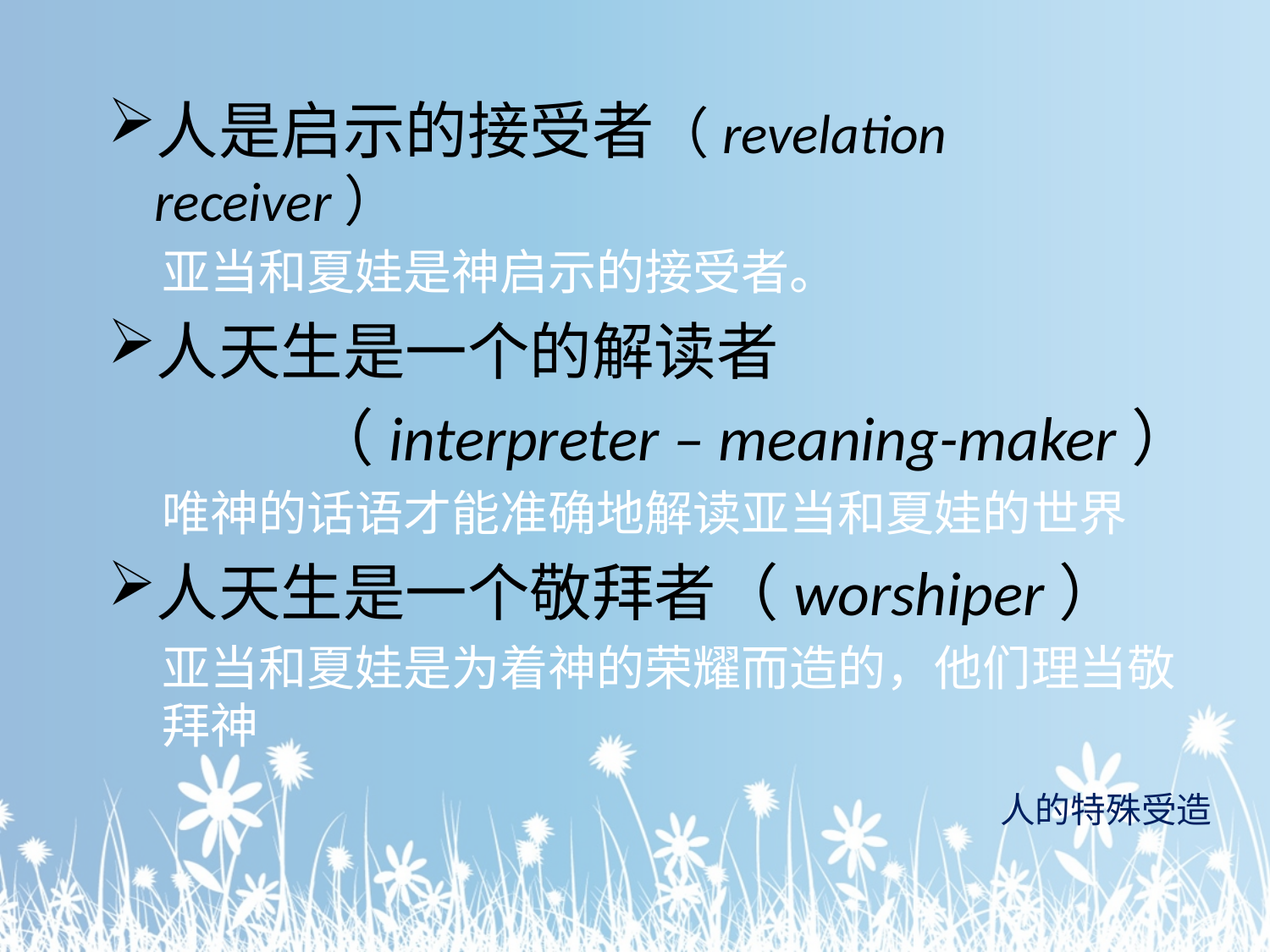

人是启示的接受者（revelation receiver）
亚当和夏娃是神启示的接受者。
人天生是一个的解读者
（interpreter – meaning-maker）
唯神的话语才能准确地解读亚当和夏娃的世界
人天生是一个敬拜者（worshiper）
亚当和夏娃是为着神的荣耀而造的，他们理当敬拜神
# 人的特殊受造